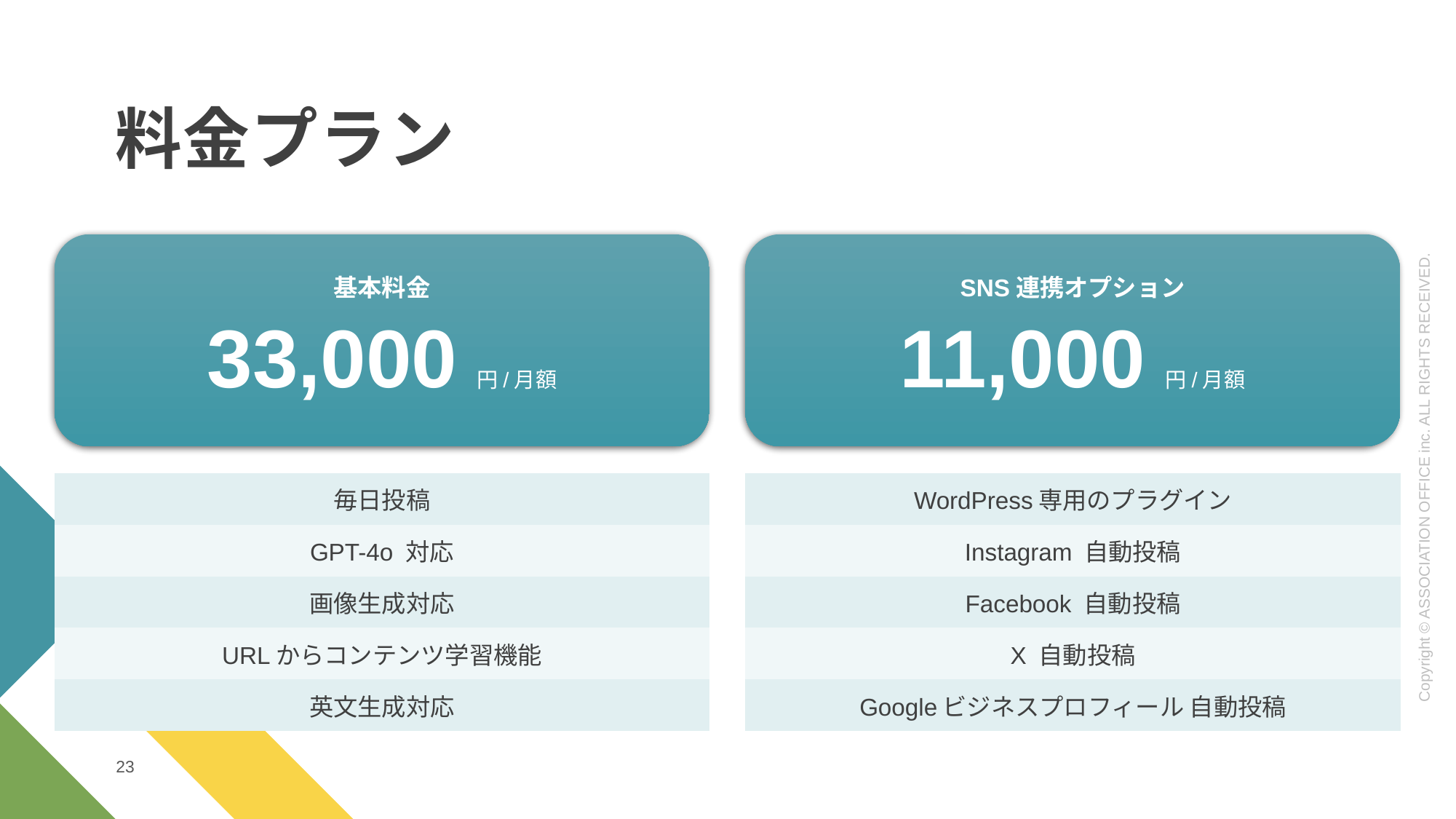

# 料金プラン
基本料金
33,000円/月額
SNS連携オプション
11,000円/月額
| 毎日投稿 |
| --- |
| GPT-4o 対応 |
| 画像生成対応 |
| URLからコンテンツ学習機能 |
| 英文生成対応 |
| WordPress専用のプラグイン |
| --- |
| Instagram 自動投稿 |
| Facebook 自動投稿 |
| X 自動投稿 |
| Googleビジネスプロフィール 自動投稿 |
23